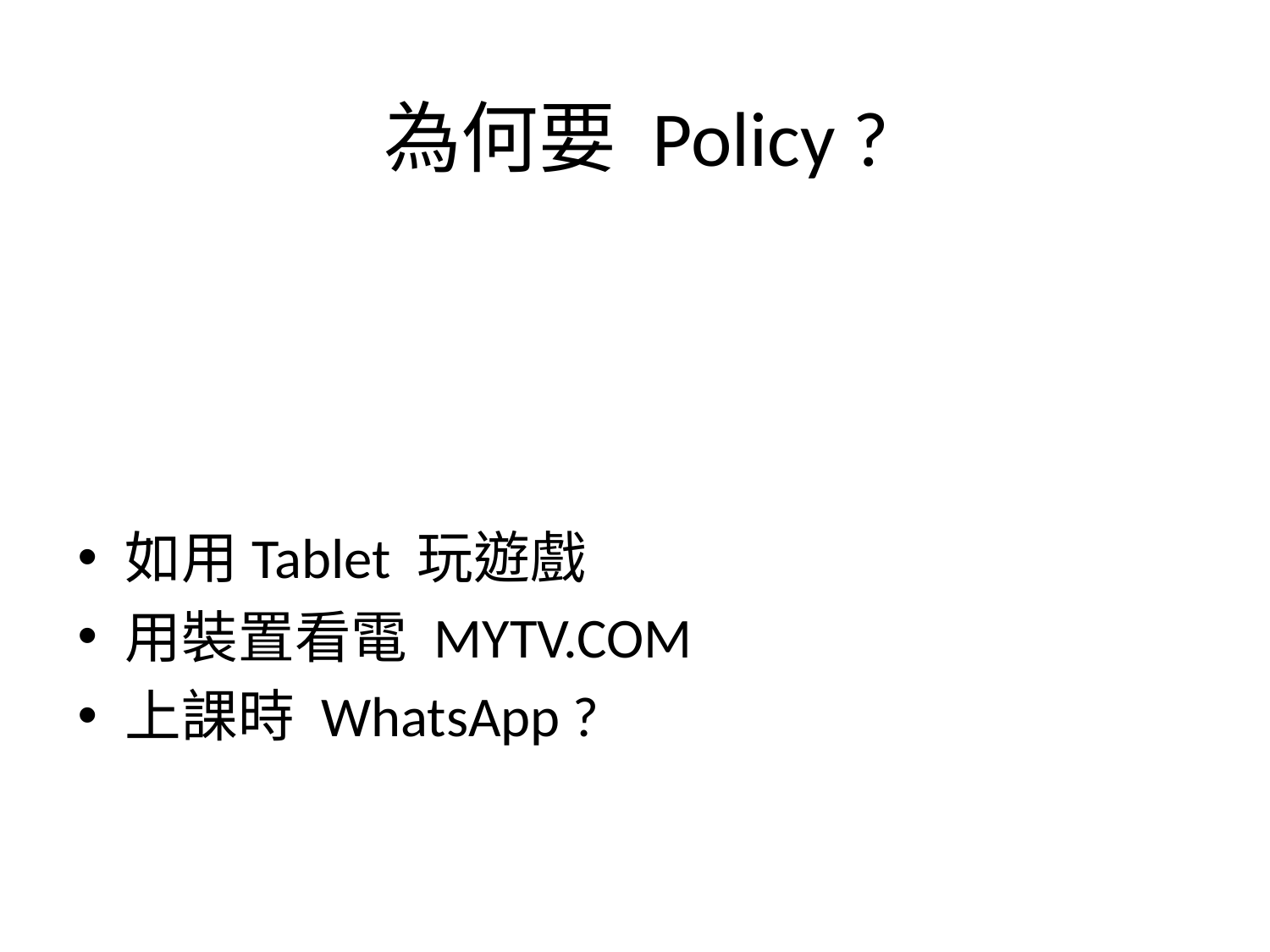

# 為何要 Policy ?
如用Tablet 玩遊戲
用裝置看電 MYTV.COM
上課時 WhatsApp ?